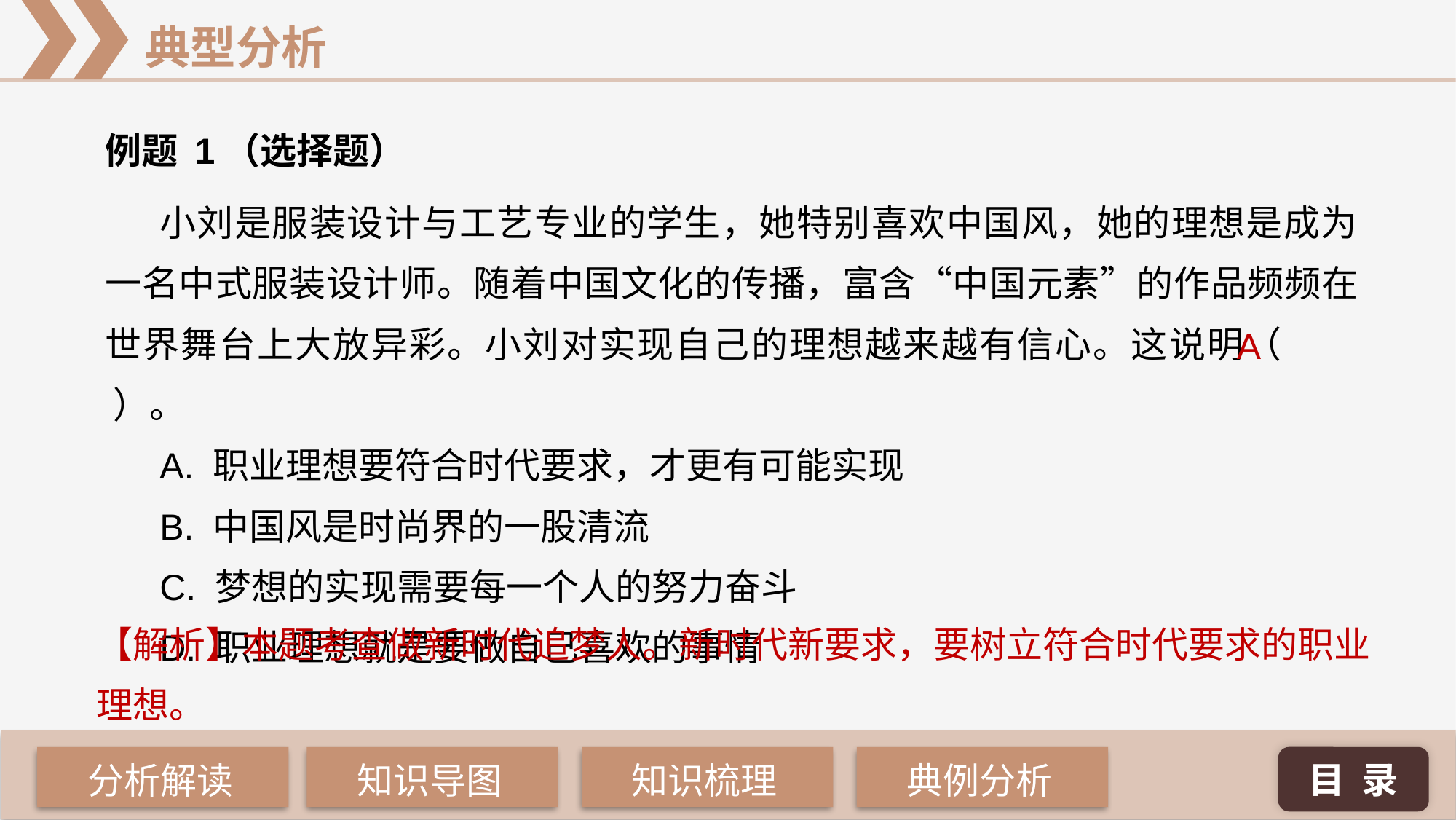

例题 1（选择题）
小刘是服装设计与工艺专业的学生，她特别喜欢中国风，她的理想是成为一名中式服装设计师。随着中国文化的传播，富含“中国元素”的作品频频在世界舞台上大放异彩。小刘对实现自己的理想越来越有信心。这说明（ 	  ）。
A. 职业理想要符合时代要求，才更有可能实现
B. 中国风是时尚界的一股清流
C. 梦想的实现需要每一个人的努力奋斗
D. 职业理想就是要做自己喜欢的事情
A
【解析】本题考查做新时代追梦人。新时代新要求，要树立符合时代要求的职业理想。